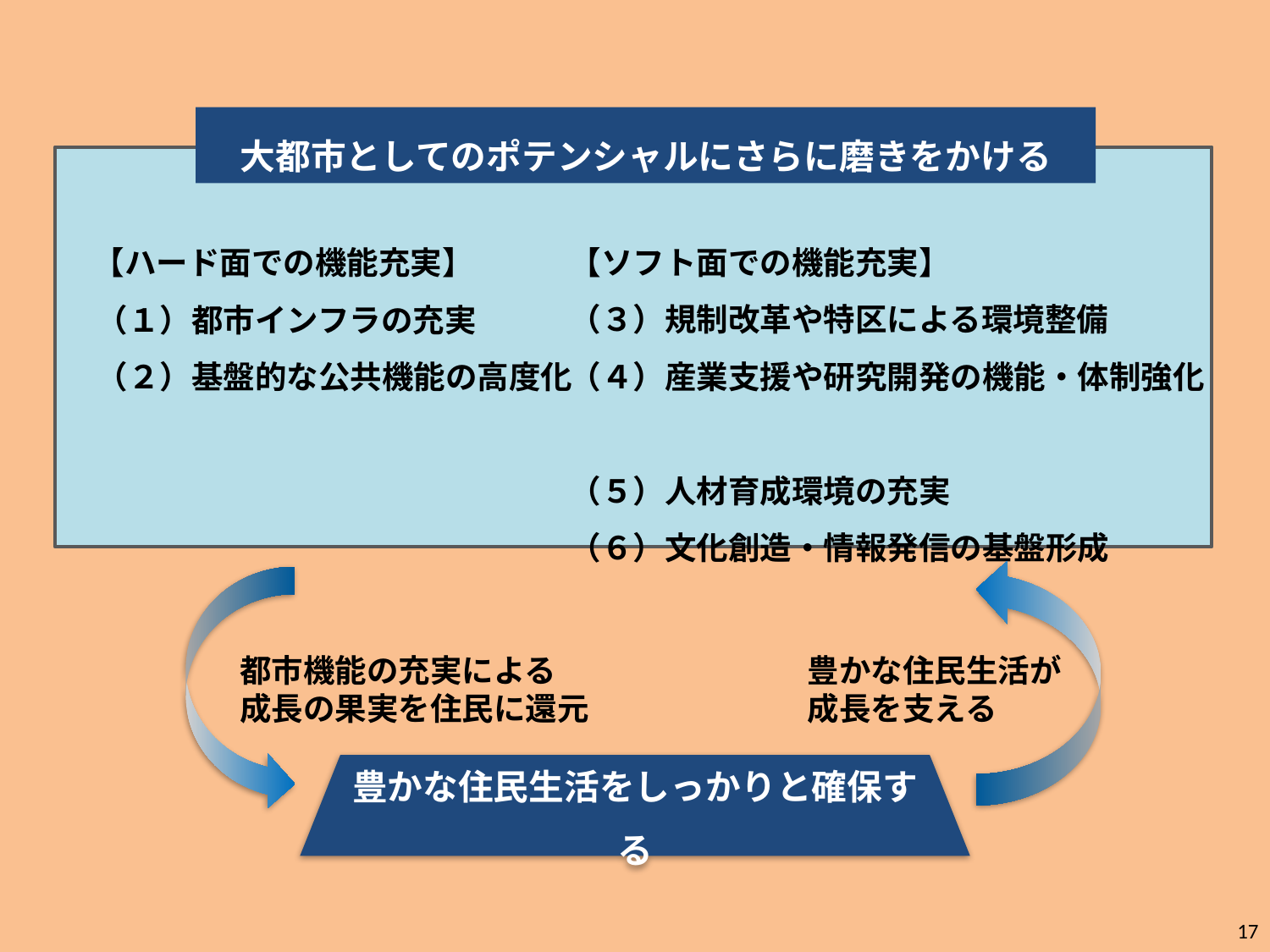

大都市としてのポテンシャルにさらに磨きをかける

【ソフト面での機能充実】
（３）規制改革や特区による環境整備
（４）産業支援や研究開発の機能・体制強化
（５）人材育成環境の充実
（６）文化創造・情報発信の基盤形成
　【ハード面での機能充実】
　（１）都市インフラの充実
　（２）基盤的な公共機能の高度化

豊かな住民生活が
成長を支える
都市機能の充実による
成長の果実を住民に還元
豊かな住民生活をしっかりと確保する
17